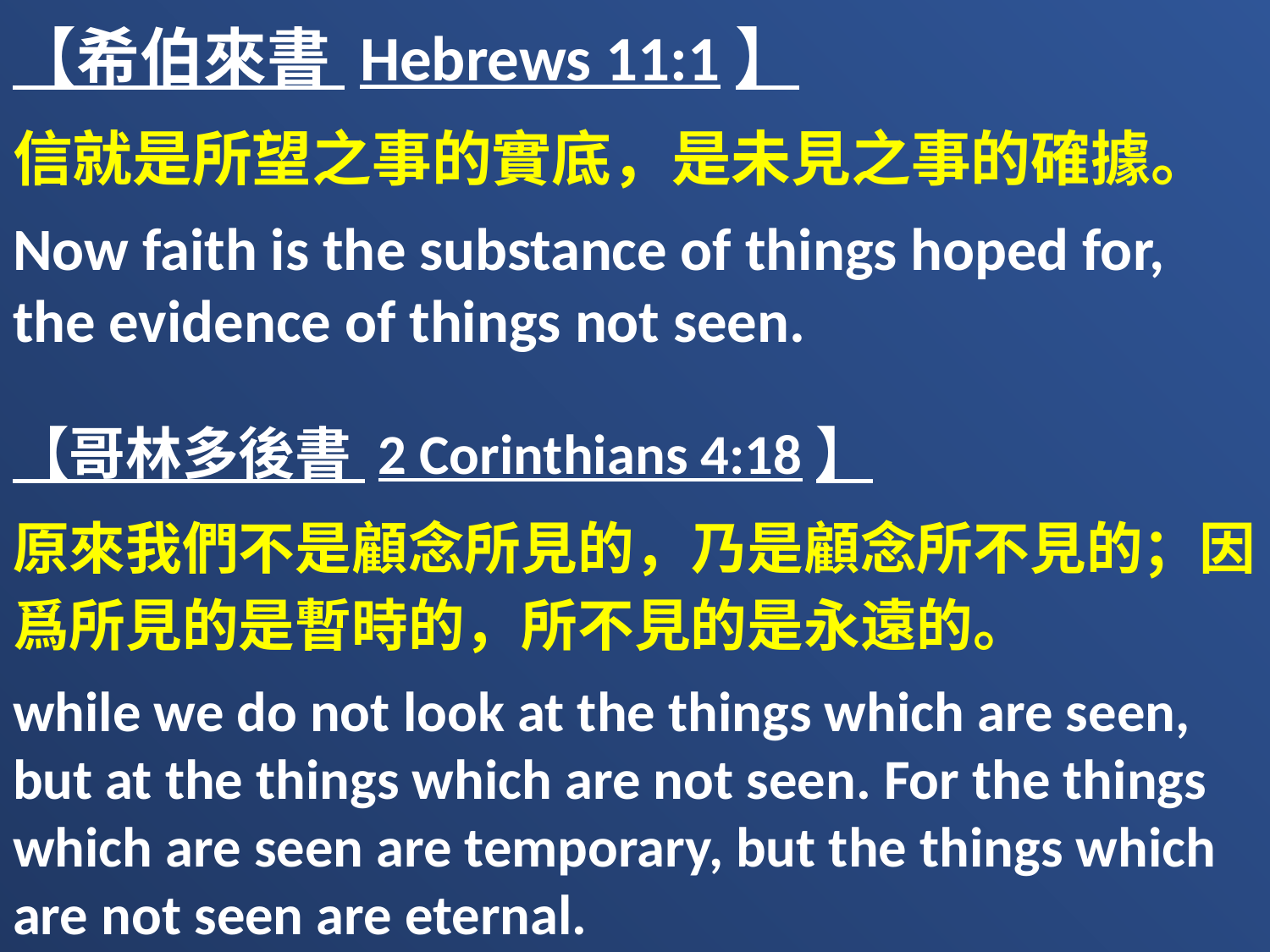

【希伯來書 Hebrews 11:1】
信就是所望之事的實底，是未見之事的確據。
Now faith is the substance of things hoped for, the evidence of things not seen.

【哥林多後書 2 Corinthians 4:18】
原來我們不是顧念所見的，乃是顧念所不見的；因爲所見的是暫時的，所不見的是永遠的。
while we do not look at the things which are seen, but at the things which are not seen. For the things which are seen are temporary, but the things which are not seen are eternal.